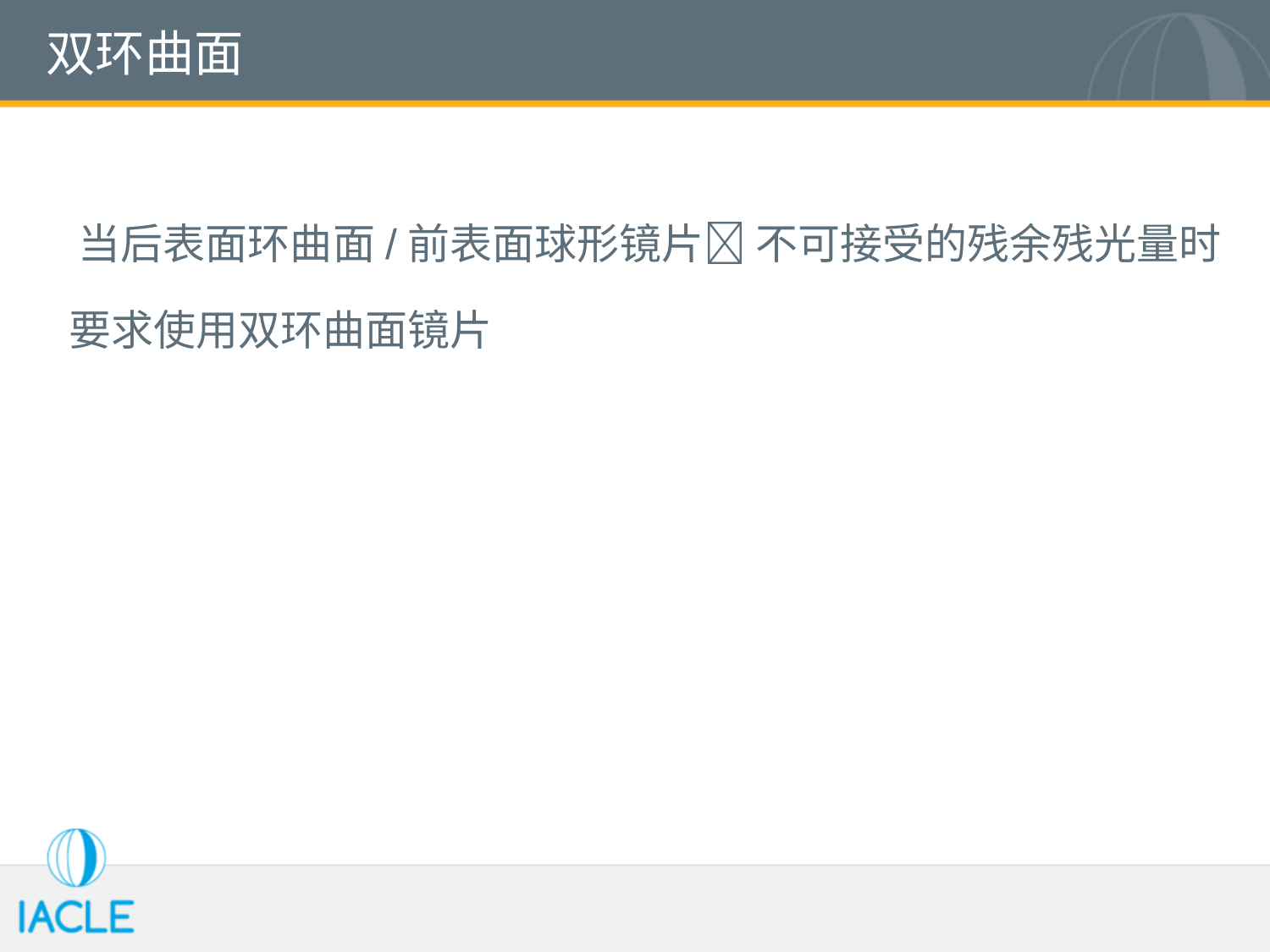

# 双环曲面
     当后表面环曲面/前表面球形镜片→ 不可接受的残余残光量时要求使用双环曲面镜片